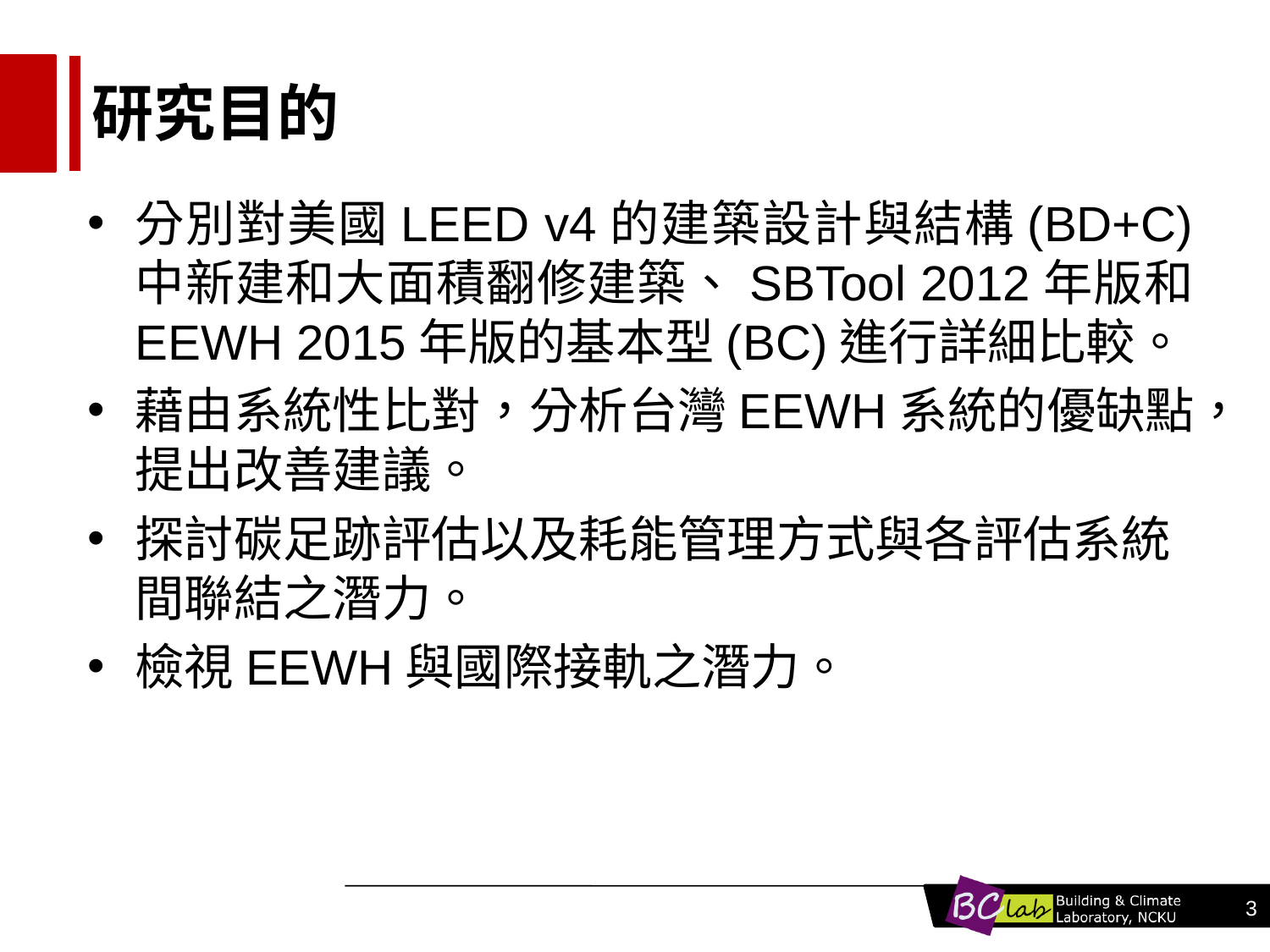

# 研究目的
分別對美國LEED v4的建築設計與結構(BD+C)中新建和大面積翻修建築、SBTool 2012年版和EEWH 2015年版的基本型(BC)進行詳細比較。
藉由系統性比對，分析台灣EEWH系統的優缺點，提出改善建議。
探討碳足跡評估以及耗能管理方式與各評估系統間聯結之潛力。
檢視EEWH與國際接軌之潛力。

3